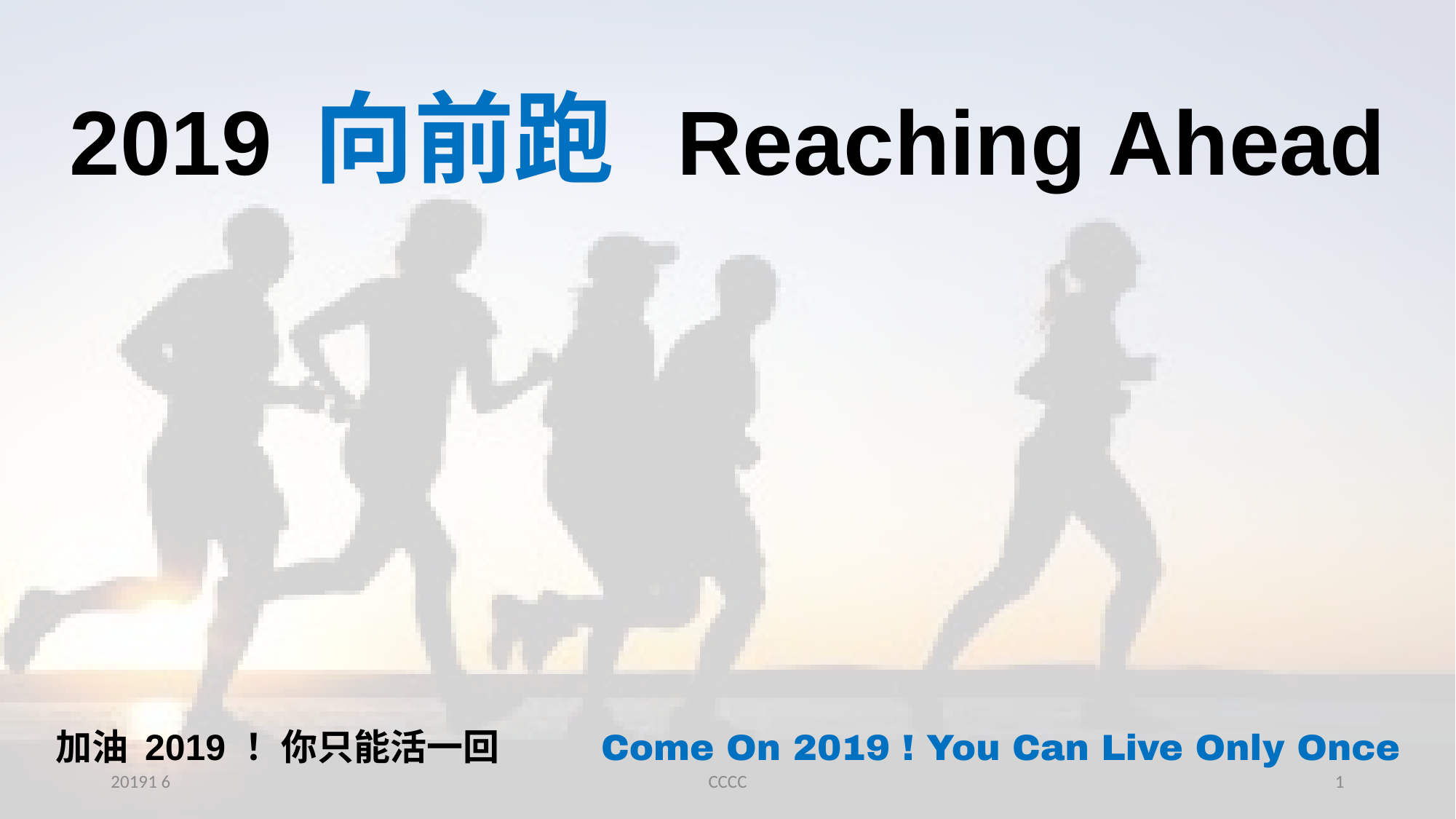

# 2019 向前跑  Reaching Ahead
加油 2019 ！你只能活一回	Come On 2019 ! You Can Live Only Once
20191 6
CCCC
1